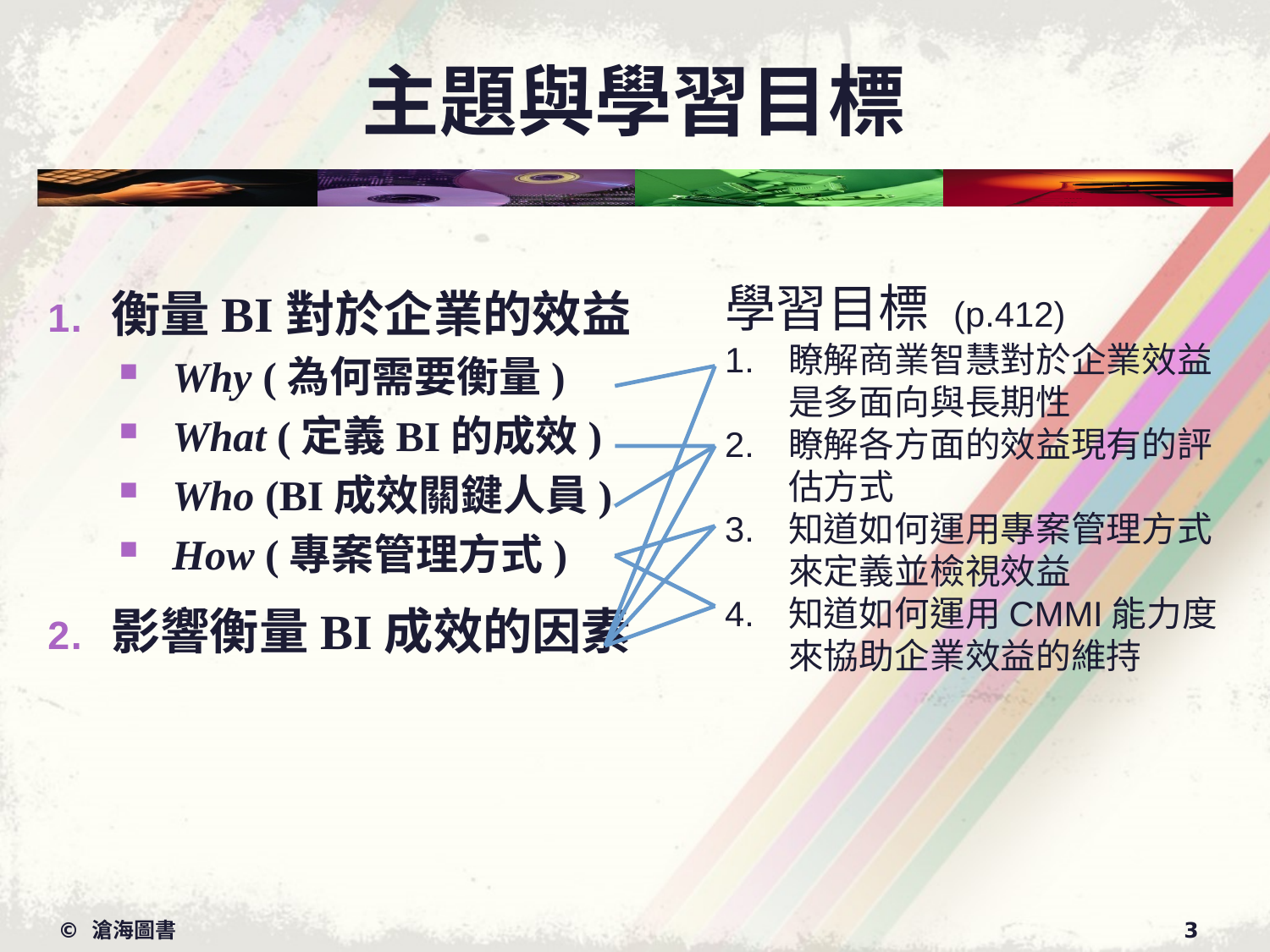

# 主題與學習目標
學習目標 (p.412)
瞭解商業智慧對於企業效益是多面向與長期性
瞭解各方面的效益現有的評估方式
知道如何運用專案管理方式來定義並檢視效益
知道如何運用CMMI能力度來協助企業效益的維持

衡量BI對於企業的效益
Why (為何需要衡量)
What (定義BI的成效)
Who (BI成效關鍵人員)
How (專案管理方式)
影響衡量BI成效的因素
© 滄海圖書
3